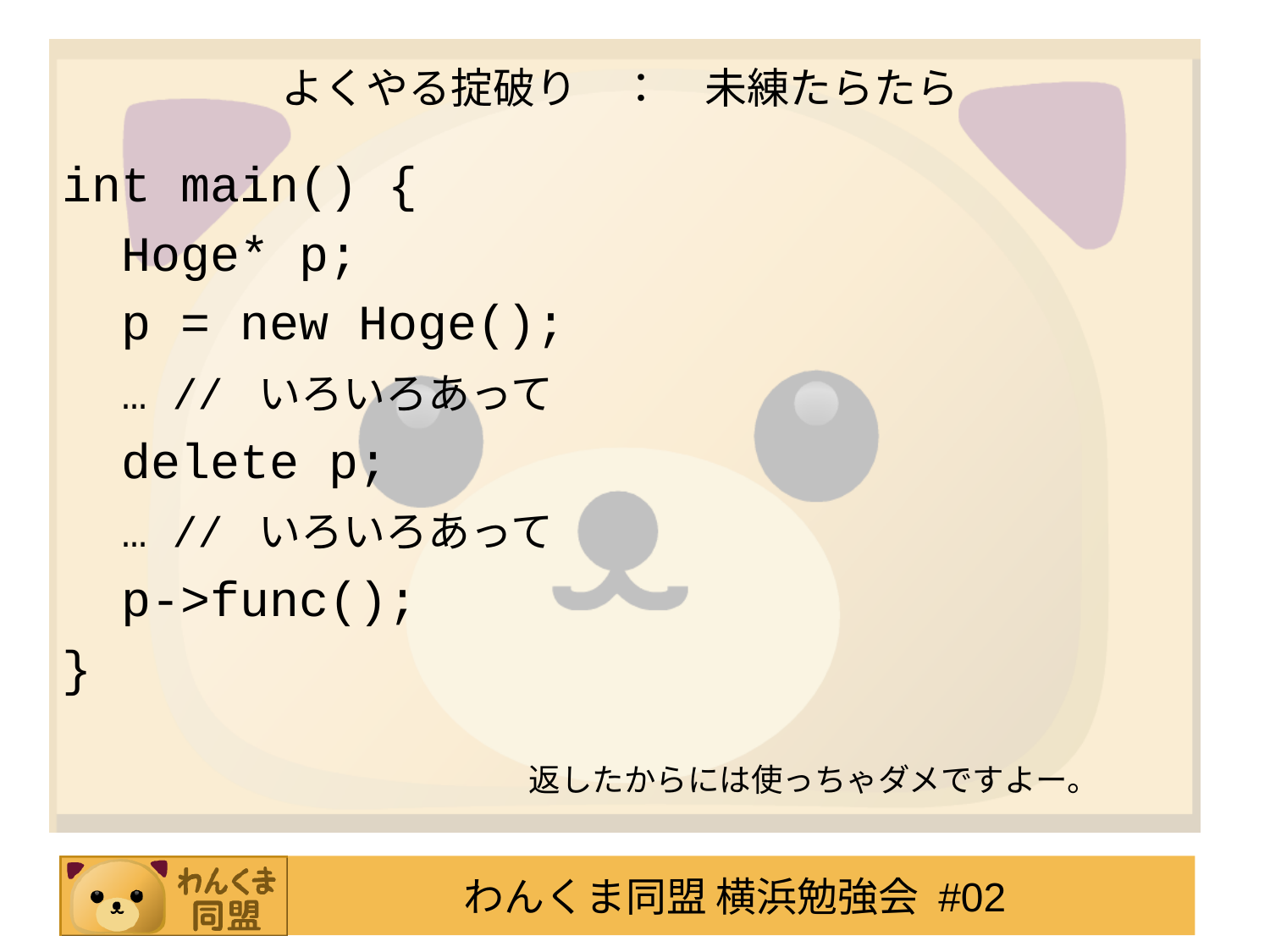

# よくやる掟破り　：　未練たらたら
int main() {
  Hoge* p;
  p = new Hoge();
  … // いろいろあって
  delete p;
  … // いろいろあって
  p->func();
}
返したからには使っちゃダメですよー。